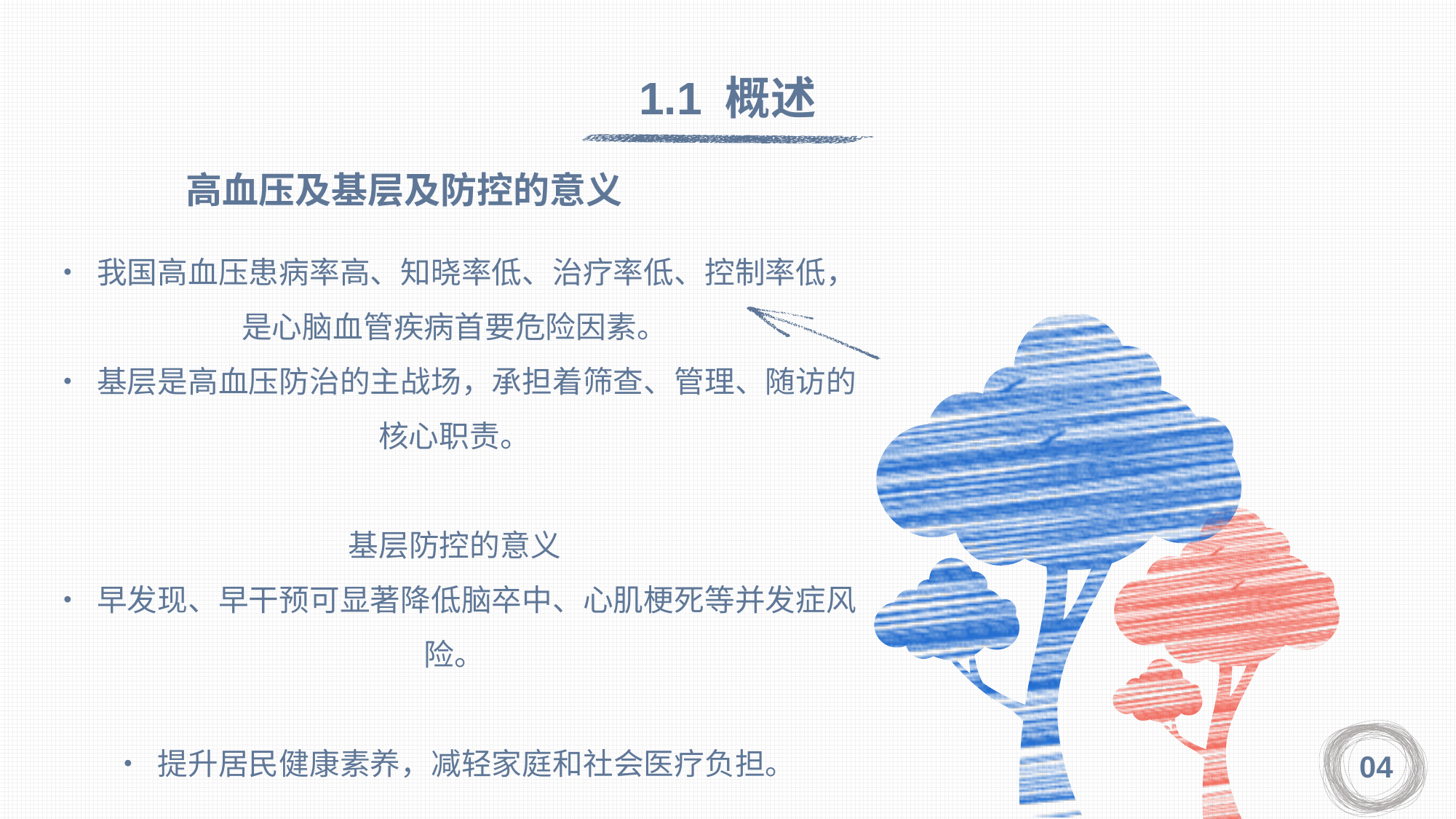

1.1 概述

高血压及基层及防控的意义
• 我国高血压患病率高、知晓率低、治疗率低、控制率低，是心脑血管疾病首要危险因素。
• 基层是高血压防治的主战场，承担着筛查、管理、随访的核心职责。

基层防控的意义
• 早发现、早干预可显著降低脑卒中、心肌梗死等并发症风险。

• 提升居民健康素养，减轻家庭和社会医疗负担。

04